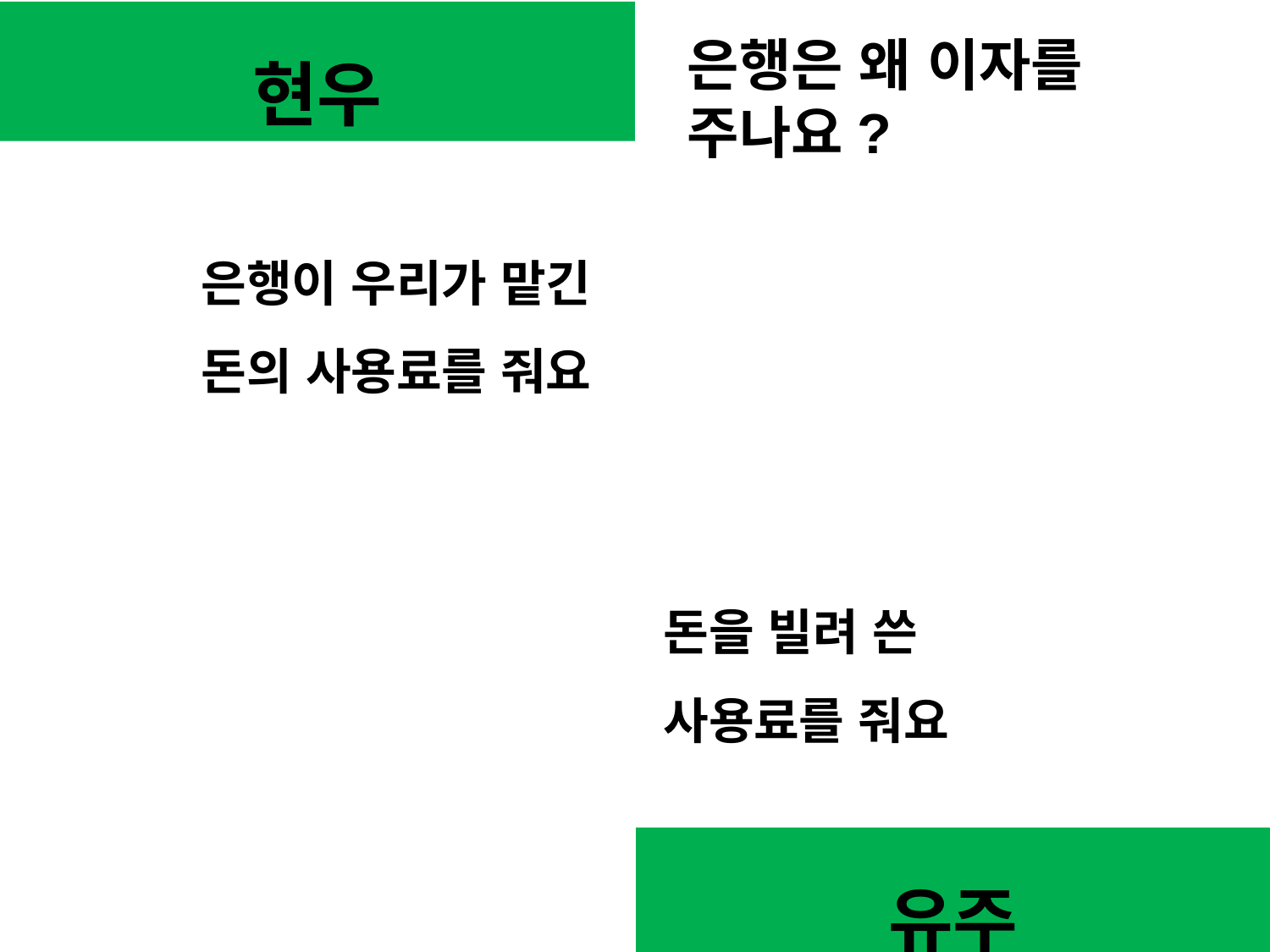

현우
은행은 왜 이자를
주나요?

은행이 우리가 맡긴
돈의 사용료를 줘요
돈을 빌려 쓴
사용료를 줘요
유주